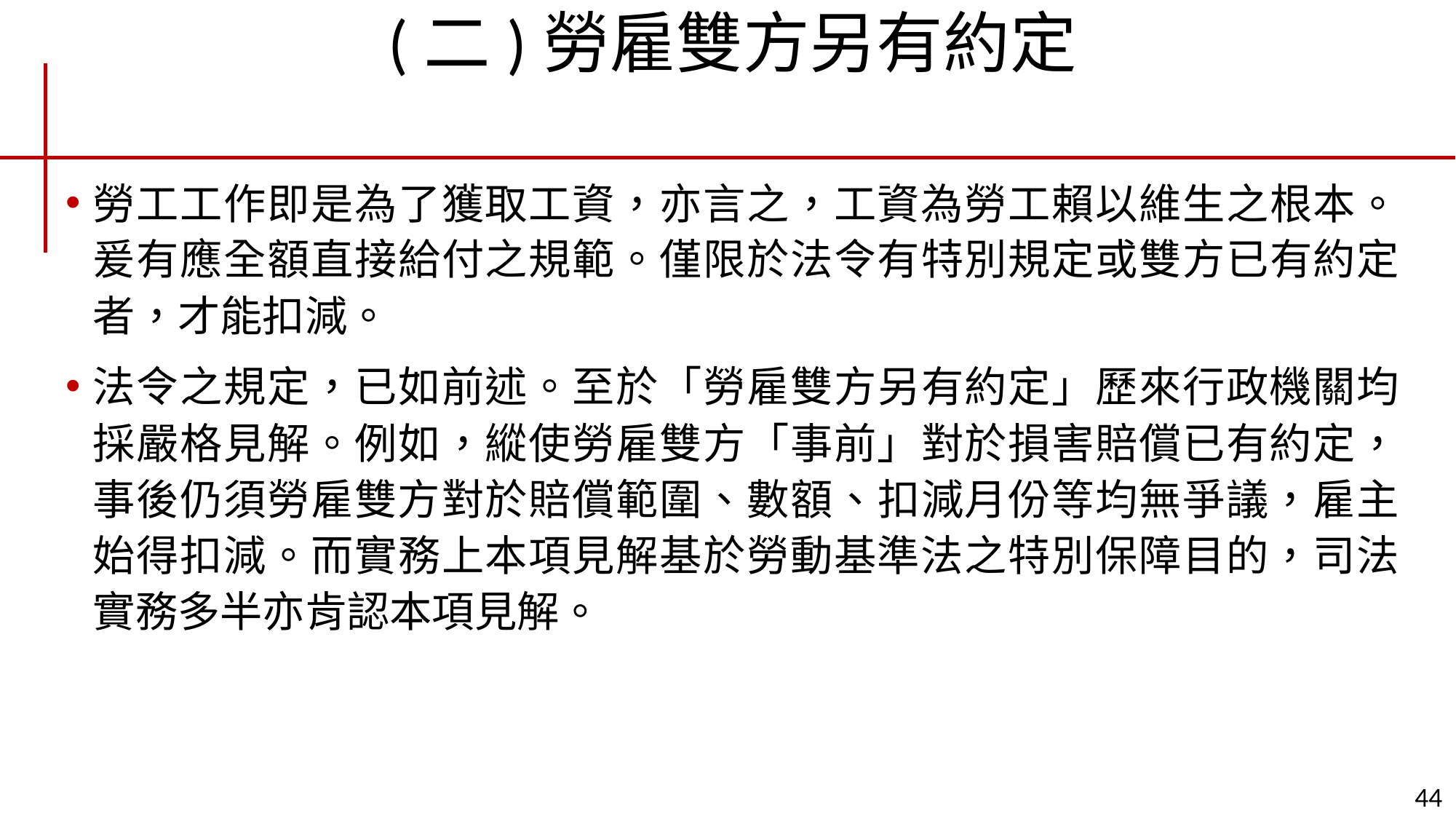

# (二)勞雇雙方另有約定
勞工工作即是為了獲取工資，亦言之，工資為勞工賴以維生之根本。爰有應全額直接給付之規範。僅限於法令有特別規定或雙方已有約定者，才能扣減。
法令之規定，已如前述。至於「勞雇雙方另有約定」歷來行政機關均採嚴格見解。例如，縱使勞雇雙方「事前」對於損害賠償已有約定，事後仍須勞雇雙方對於賠償範圍、數額、扣減月份等均無爭議，雇主始得扣減。而實務上本項見解基於勞動基準法之特別保障目的，司法實務多半亦肯認本項見解。
44